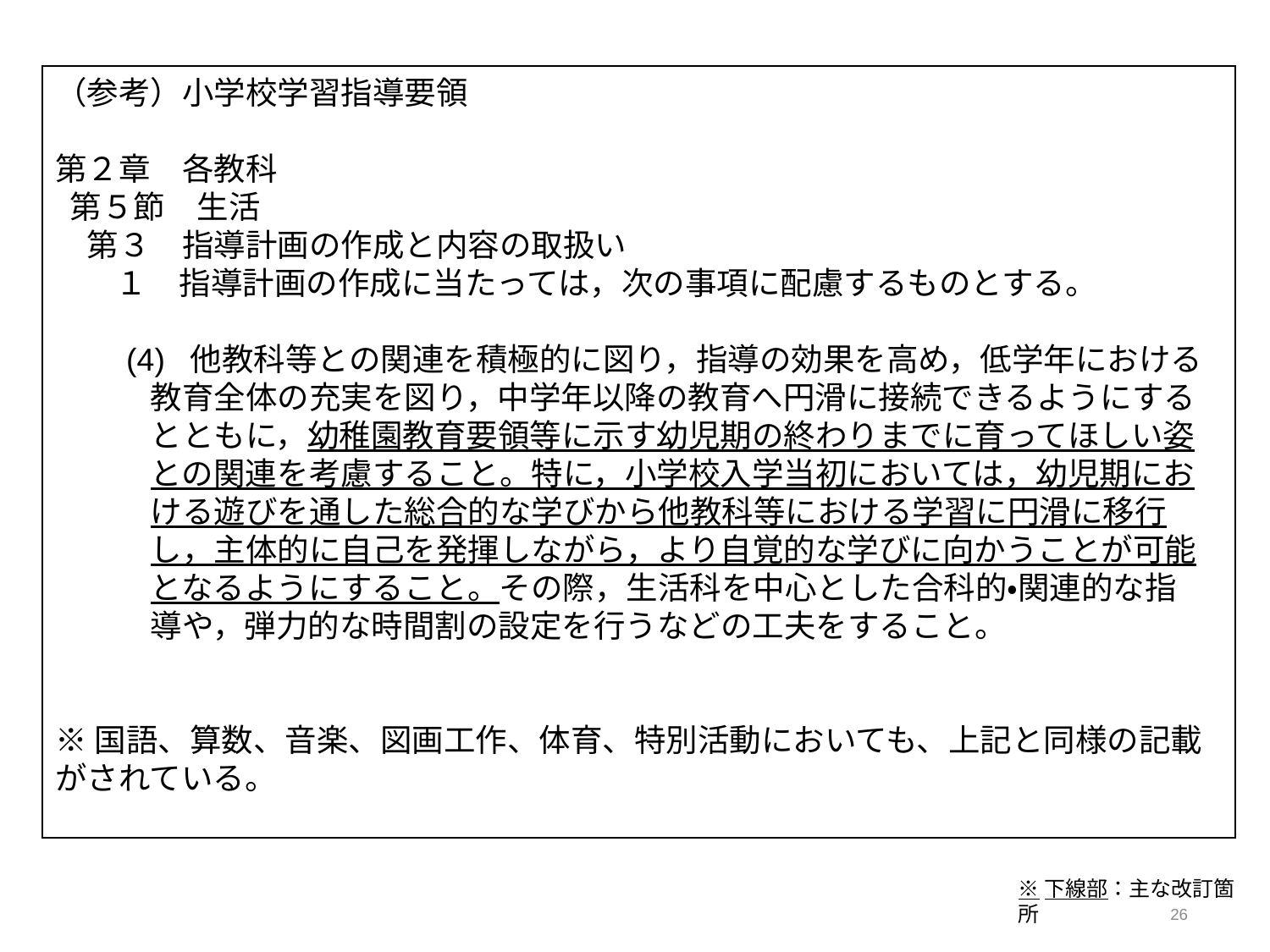

（参考）小学校学習指導要領

第２章　各教科
 第５節　生活
　第３　指導計画の作成と内容の取扱い
　    １　指導計画の作成に当たっては，次の事項に配慮するものとする。

　　(4)  他教科等との関連を積極的に図り，指導の効果を高め，低学年における
　　　教育全体の充実を図り，中学年以降の教育へ円滑に接続できるようにする
　　　とともに，幼稚園教育要領等に示す幼児期の終わりまでに育ってほしい姿
　　　との関連を考慮すること。特に，小学校入学当初においては，幼児期にお
　　　ける遊びを通した総合的な学びから他教科等における学習に円滑に移行
　　　し，主体的に自己を発揮しながら，より自覚的な学びに向かうことが可能
　　　となるようにすること。その際，生活科を中心とした合科的・関連的な指
　　　導や，弾力的な時間割の設定を行うなどの工夫をすること。

※国語、算数、音楽、図画工作、体育、特別活動においても、上記と同様の記載がされている。

※下線部：主な改訂箇所
26